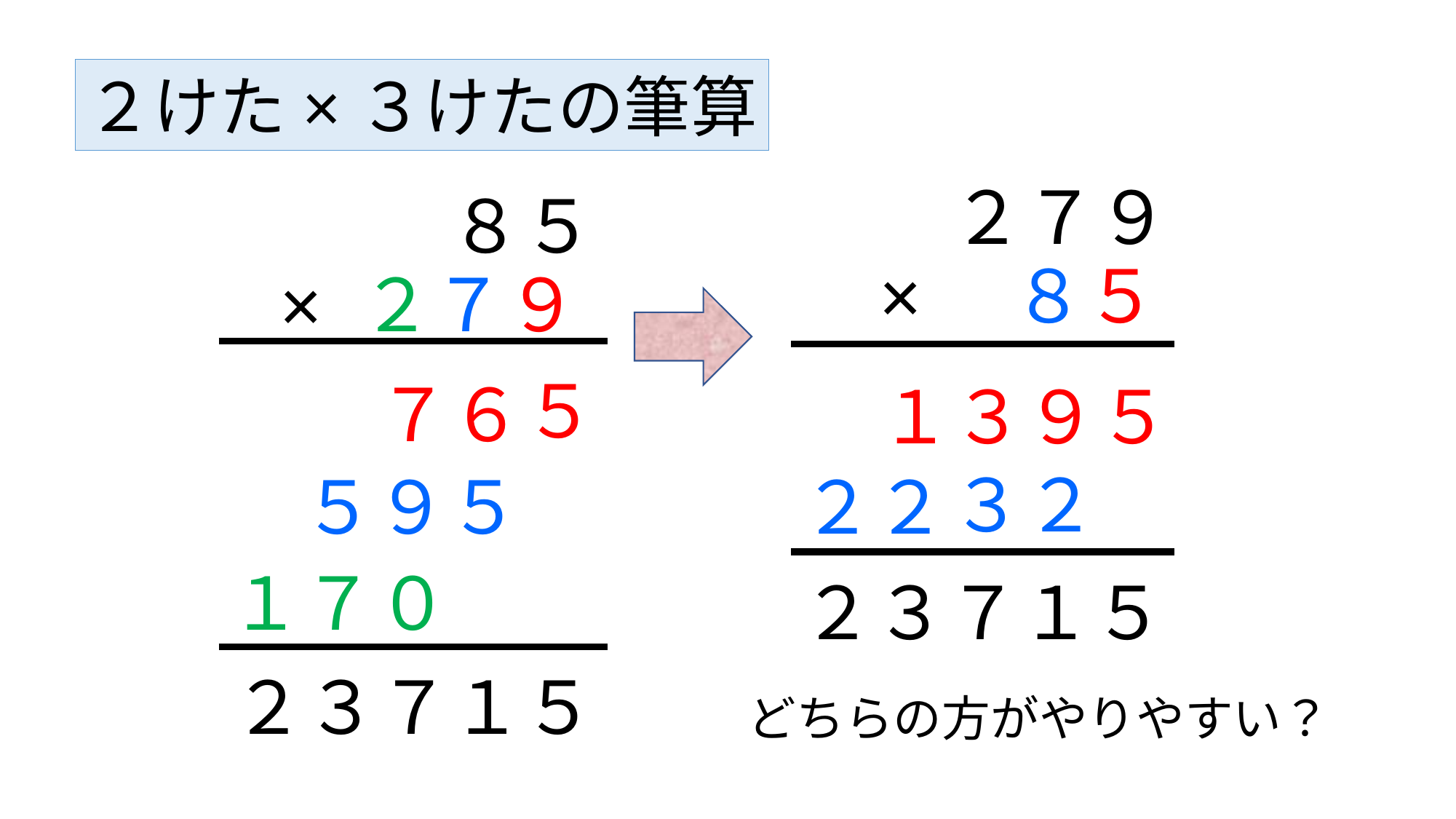

２けた×３けたの筆算
２７９
８５
×　８５
× ２７９

５
７６
１３
５
９
３
２
５９
５
２２
１７
０
２３７１５
２３７１５
どちらの方がやりやすい？